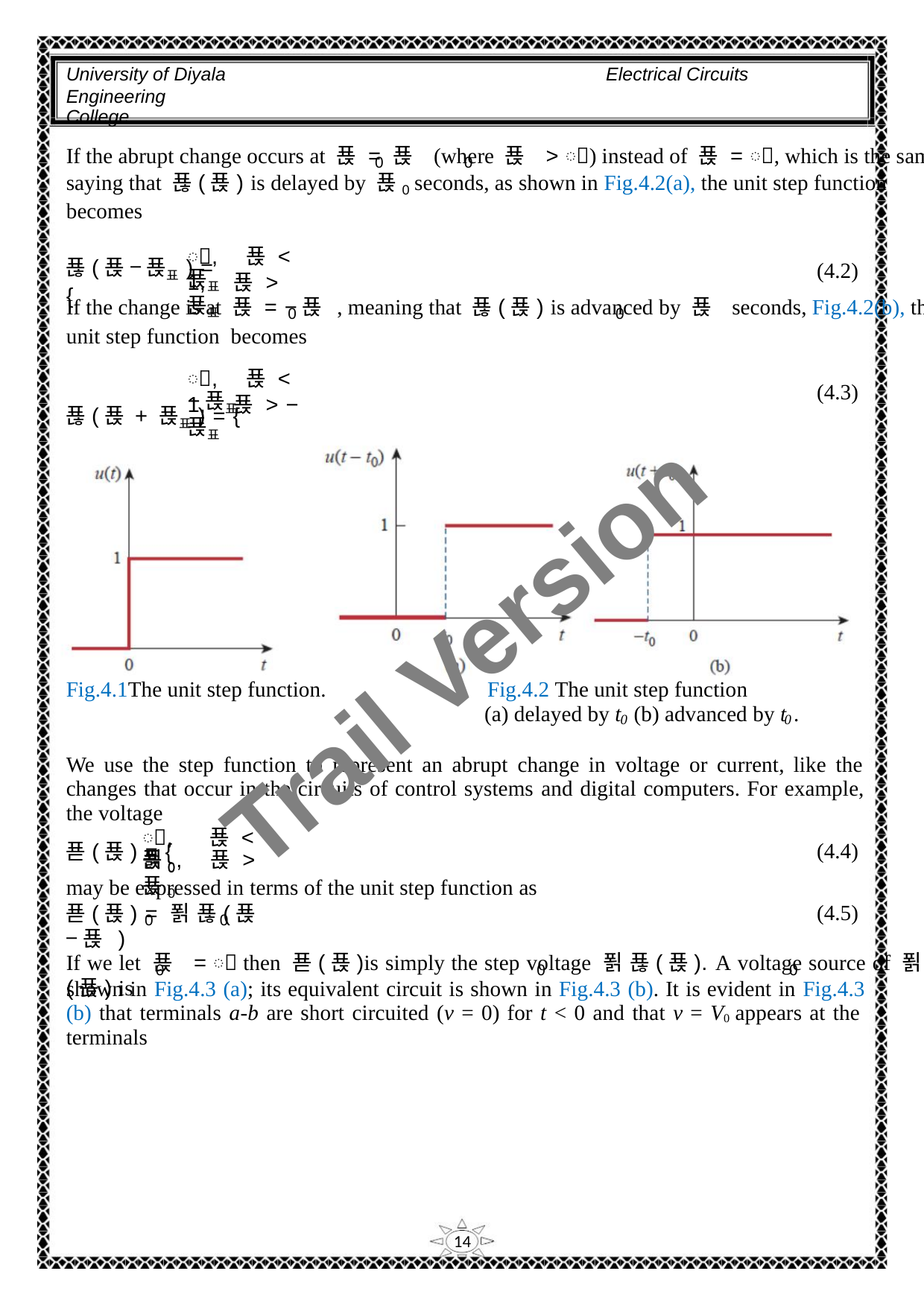

University of Diyala
Engineering College
Electrical Circuits
If the abrupt change occurs at 푡 = 푡 (where 푡 > ꢀ) instead of 푡 = ꢀ, which is the same as
0
0
saying that 푢(푡) is delayed by 푡0 seconds, as shown in Fig.4.2(a), the unit step function
becomes
ꢀ, 푡 < 푡표
푢(푡 − 푡표) = {
(4.2)
1, 푡 > 푡표
If the change is at 푡 = −푡 , meaning that 푢(푡) is advanced by 푡 seconds, Fig.4.2(b), the
0
0
unit step function becomes
ꢀ, 푡 < −푡표
푢(푡 + 푡표) = {
(4.3)
1, 푡 > −푡표
Trail Version
Trail Version
Trail Version
Trail Version
Trail Version
Trail Version
Trail Version
Trail Version
Trail Version
Trail Version
Trail Version
Trail Version
Trail Version
Fig.4.1The unit step function.
Fig.4.2 The unit step function
(a) delayed by t (b) advanced by t .
0
0
We use the step function to represent an abrupt change in voltage or current, like the
changes that occur in the circuits of control systems and digital computers. For example,
the voltage
ꢀ, 푡 < 푡0
푣(푡) = {
(4.4)
(4.5)
푉0, 푡 > 푡0
may be expressed in terms of the unit step function as
푣(푡) = 푉 푢(푡 − 푡 )
0
0
If we let 푡 = ꢀ then 푣(푡)is simply the step voltage 푉 푢(푡). A voltage source of 푉 푢(푡) is
0
0
0
shown in Fig.4.3 (a); its equivalent circuit is shown in Fig.4.3 (b). It is evident in Fig.4.3
(b) that terminals a-b are short circuited (v = 0) for t < 0 and that v = V0 appears at the
terminals
14